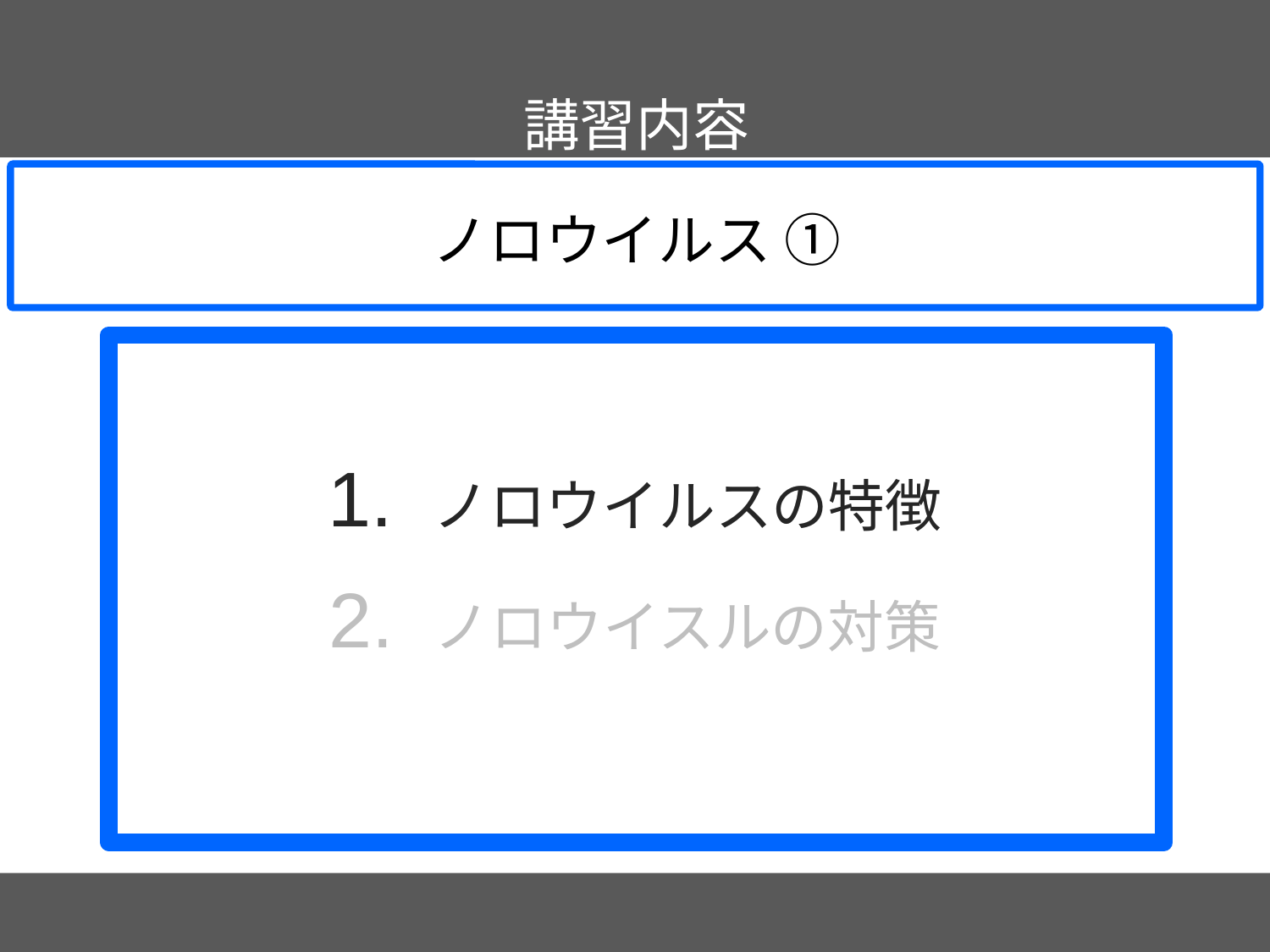

講習内容

ノロウイルス ①

1. ノロウイルスの特徴
2. ノロウイスルの対策
1. ノロウイルスの特徴